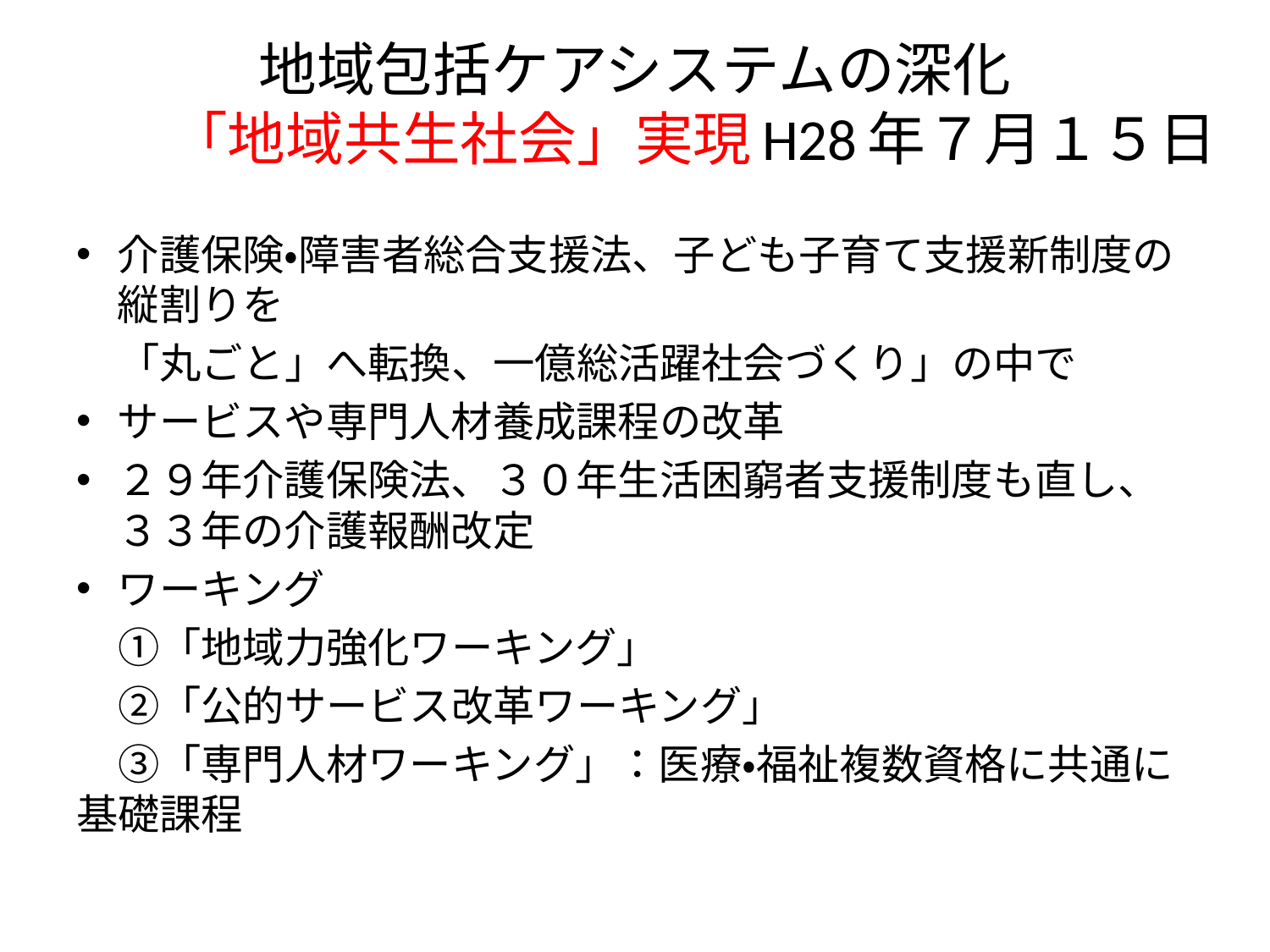

# 地域包括ケアシステムの深化 　　「地域共生社会」実現H28年７月１５日
介護保険・障害者総合支援法、子ども子育て支援新制度の縦割りを
　「丸ごと」へ転換、一億総活躍社会づくり」の中で
サービスや専門人材養成課程の改革
２９年介護保険法、３０年生活困窮者支援制度も直し、３３年の介護報酬改定
ワーキング
　①「地域力強化ワーキング」
　②「公的サービス改革ワーキング」
　③「専門人材ワーキング」：医療・福祉複数資格に共通に基礎課程